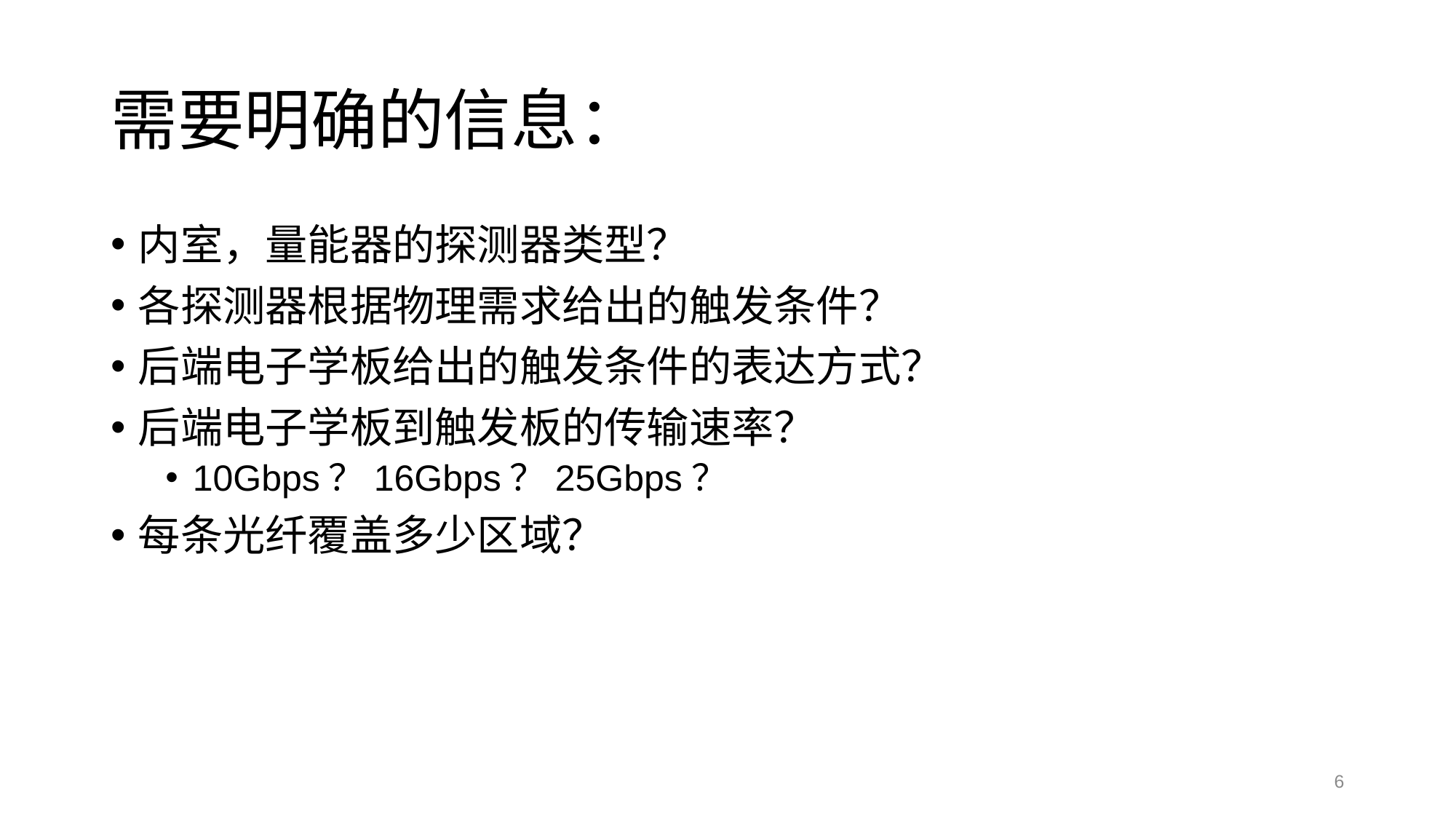

# 需要明确的信息：
内室，量能器的探测器类型？
各探测器根据物理需求给出的触发条件？
后端电子学板给出的触发条件的表达方式？
后端电子学板到触发板的传输速率？
10Gbps？16Gbps？25Gbps？
每条光纤覆盖多少区域？

6